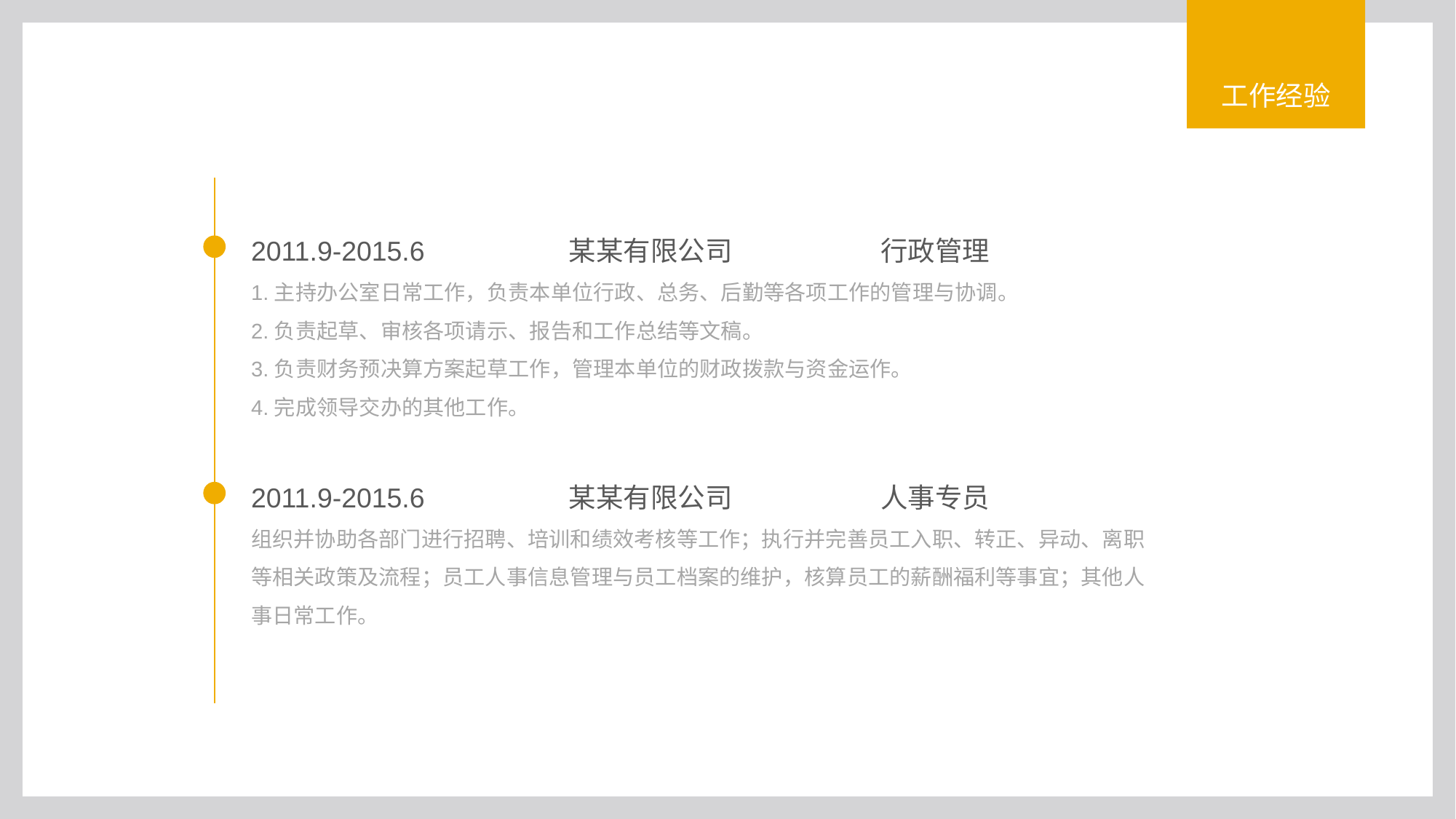

工作经验
2011.9-2015.6                  某某有限公司                        行政管理
1.主持办公室日常工作，负责本单位行政、总务、后勤等各项工作的管理与协调。
2.负责起草、审核各项请示、报告和工作总结等文稿。
3.负责财务预决算方案起草工作，管理本单位的财政拨款与资金运作。
4.完成领导交办的其他工作。

2011.9-2015.6                  某某有限公司                        人事专员
组织并协助各部门进行招聘、培训和绩效考核等工作；执行并完善员工入职、转正、异动、离职等相关政策及流程；员工人事信息管理与员工档案的维护，核算员工的薪酬福利等事宜；其他人事日常工作。